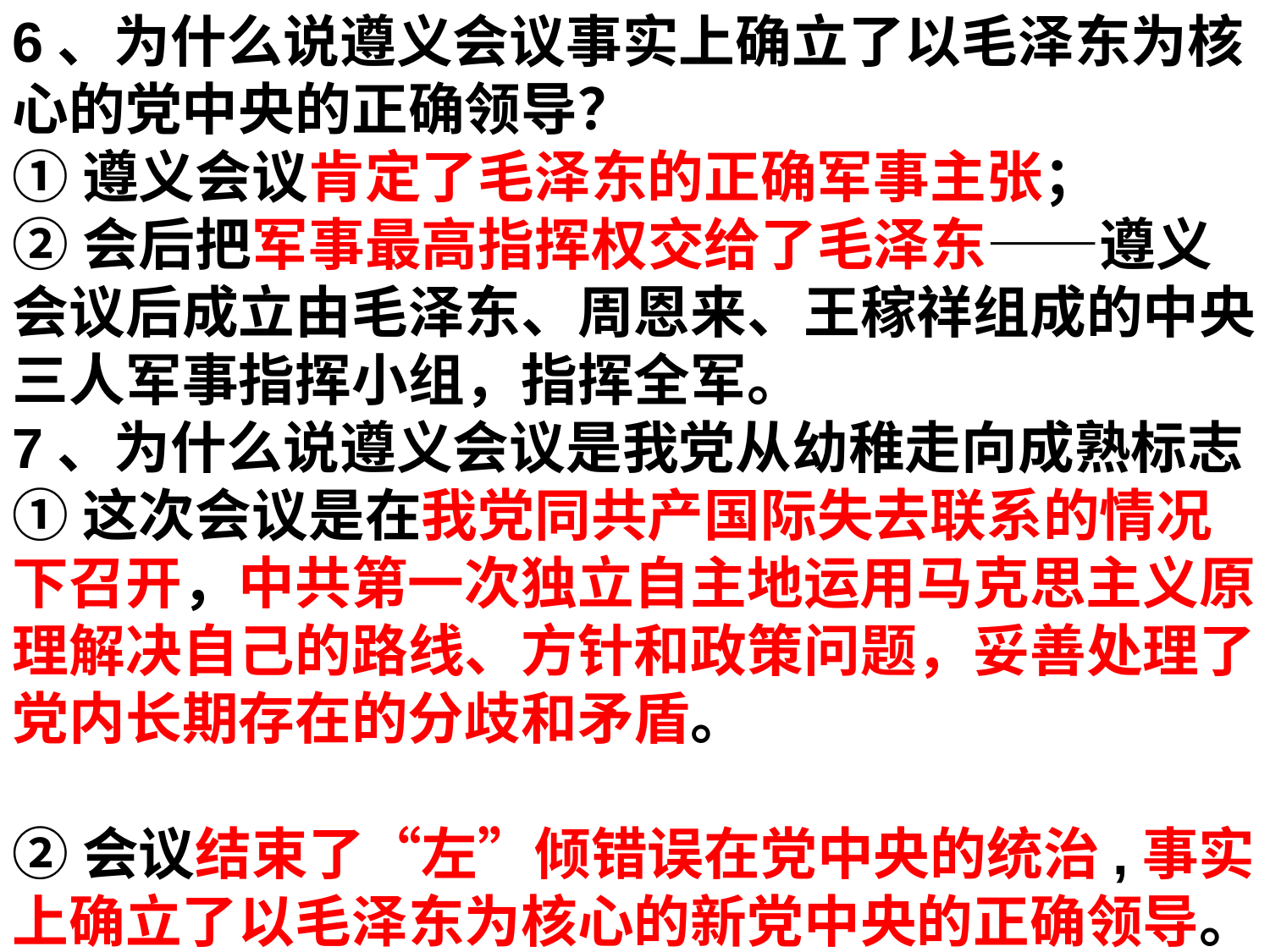

6、为什么说遵义会议事实上确立了以毛泽东为核心的党中央的正确领导？
①遵义会议肯定了毛泽东的正确军事主张；
②会后把军事最高指挥权交给了毛泽东——遵义会议后成立由毛泽东、周恩来、王稼祥组成的中央三人军事指挥小组，指挥全军。
7、为什么说遵义会议是我党从幼稚走向成熟标志
①这次会议是在我党同共产国际失去联系的情况下召开，中共第一次独立自主地运用马克思主义原理解决自己的路线、方针和政策问题，妥善处理了党内长期存在的分歧和矛盾。
②会议结束了“左”倾错误在党中央的统治,事实上确立了以毛泽东为核心的新党中央的正确领导。